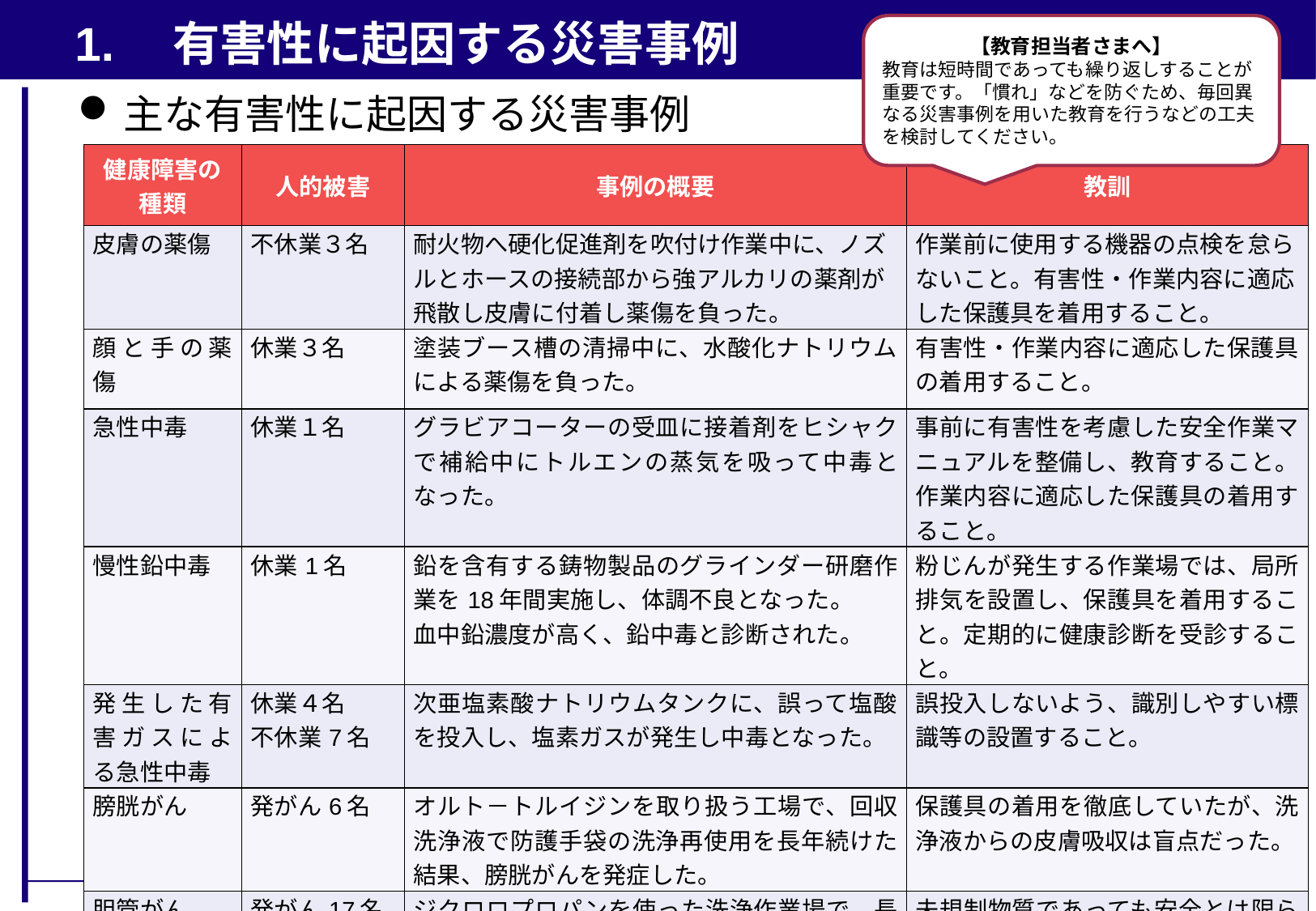

1.　有害性に起因する災害事例
【教育担当者さまへ】
教育は短時間であっても繰り返しすることが重要です。「慣れ」などを防ぐため、毎回異なる災害事例を用いた教育を行うなどの工夫を検討してください。
主な有害性に起因する災害事例
| 健康障害の種類 | 人的被害 | 事例の概要 | 教訓 |
| --- | --- | --- | --- |
| 皮膚の薬傷 | 不休業３名 | 耐火物へ硬化促進剤を吹付け作業中に、ノズルとホースの接続部から強アルカリの薬剤が飛散し皮膚に付着し薬傷を負った。 | 作業前に使用する機器の点検を怠らないこと。有害性・作業内容に適応した保護具を着用すること。 |
| 顔と手の薬傷 | 休業３名 | 塗装ブース槽の清掃中に、水酸化ナトリウムによる薬傷を負った。 | 有害性・作業内容に適応した保護具の着用すること。 |
| 急性中毒 | 休業１名 | グラビアコーターの受皿に接着剤をヒシャクで補給中にトルエンの蒸気を吸って中毒となった。 | 事前に有害性を考慮した安全作業マニュアルを整備し、教育すること。作業内容に適応した保護具の着用すること。 |
| 慢性鉛中毒 | 休業1名 | 鉛を含有する鋳物製品のグラインダー研磨作業を18年間実施し、体調不良となった。 血中鉛濃度が高く、鉛中毒と診断された。 | 粉じんが発生する作業場では、局所排気を設置し、保護具を着用すること。定期的に健康診断を受診すること。 |
| 発生した有害ガスによる急性中毒 | 休業４名 不休業7名 | 次亜塩素酸ナトリウムタンクに、誤って塩酸を投入し、塩素ガスが発生し中毒となった。 | 誤投入しないよう、識別しやすい標識等の設置すること。 |
| 膀胱がん | 発がん6名 | オルト－トルイジンを取り扱う工場で、回収洗浄液で防護手袋の洗浄再使用を長年続けた結果、膀胱がんを発症した。 | 保護具の着用を徹底していたが、洗浄液からの皮膚吸収は盲点だった。 |
| 胆管がん | 発がん17名 （７名死亡） | ジクロロプロパンを使った洗浄作業場で、長年洗浄剤蒸気を吸入し続けた結果、胆管がんを発症した。 | 未規制物質であっても安全とは限らないため、有害性を確認のうえ対策を講じること。 |
| 肺炎 | 休業１名 | 塗装者の位置と局所排気吸入口の位置が不適正な状態で、４年間塗装作業を行い続けた結果、肺炎を発症した。 | ミストが発生する場合、拡散する方向も意識して作業計画を立てること。 |
7